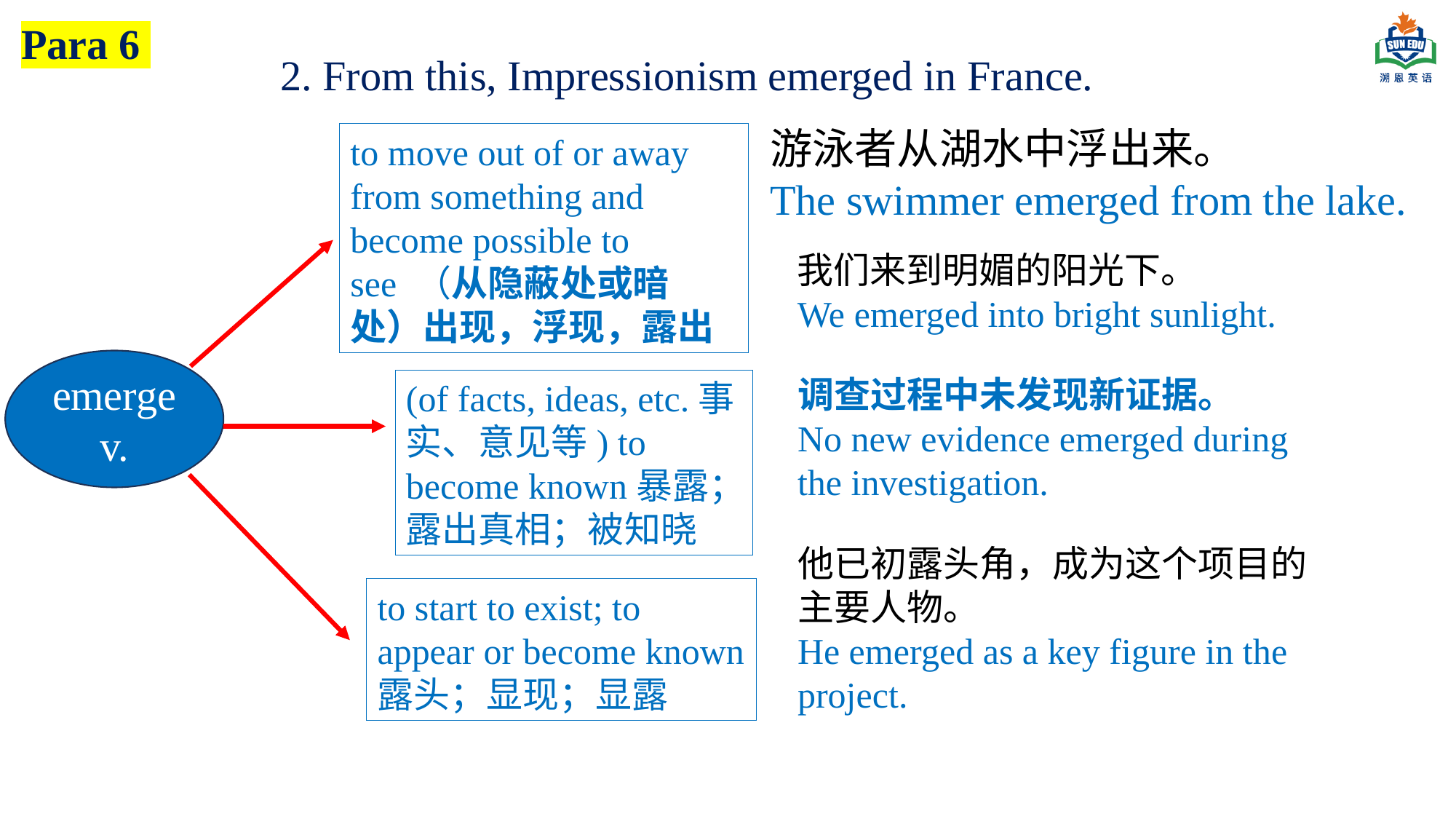

Para 6
2. From this, Impressionism emerged in France.
游泳者从湖水中浮出来。
The swimmer emerged from the lake.
to move out of or away from something and become possible to see （从隐蔽处或暗处）出现，浮现，露出
我们来到明媚的阳光下。
We emerged into bright sunlight.
emerge v.
调查过程中未发现新证据。
No new evidence emerged during the investigation.
(of facts, ideas, etc.事实、意见等) to become known暴露；露出真相；被知晓
他已初露头角，成为这个项目的主要人物。
He emerged as a key figure in the  project.
to start to exist; to appear or become known
露头；显现；显露